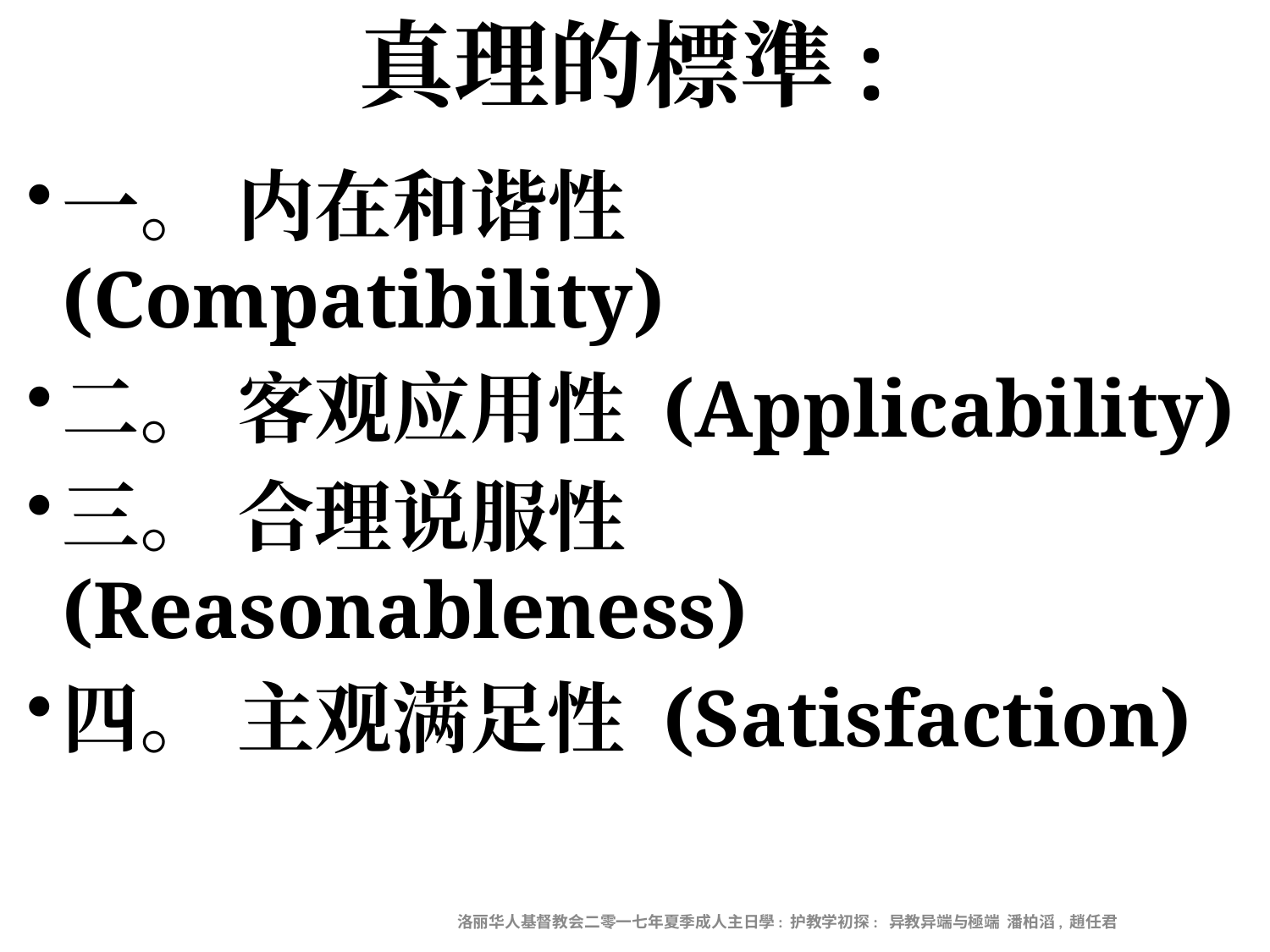

# 真理的標準:
一。 内在和谐性 (Compatibility)
二。 客观应用性 (Applicability)
三。 合理说服性 (Reasonableness)
四。 主观满足性 (Satisfaction)
洛丽华人基督教会二零一七年夏季成人主日學: 护教学初探:  异教异端与極端  潘柏滔, 趙任君